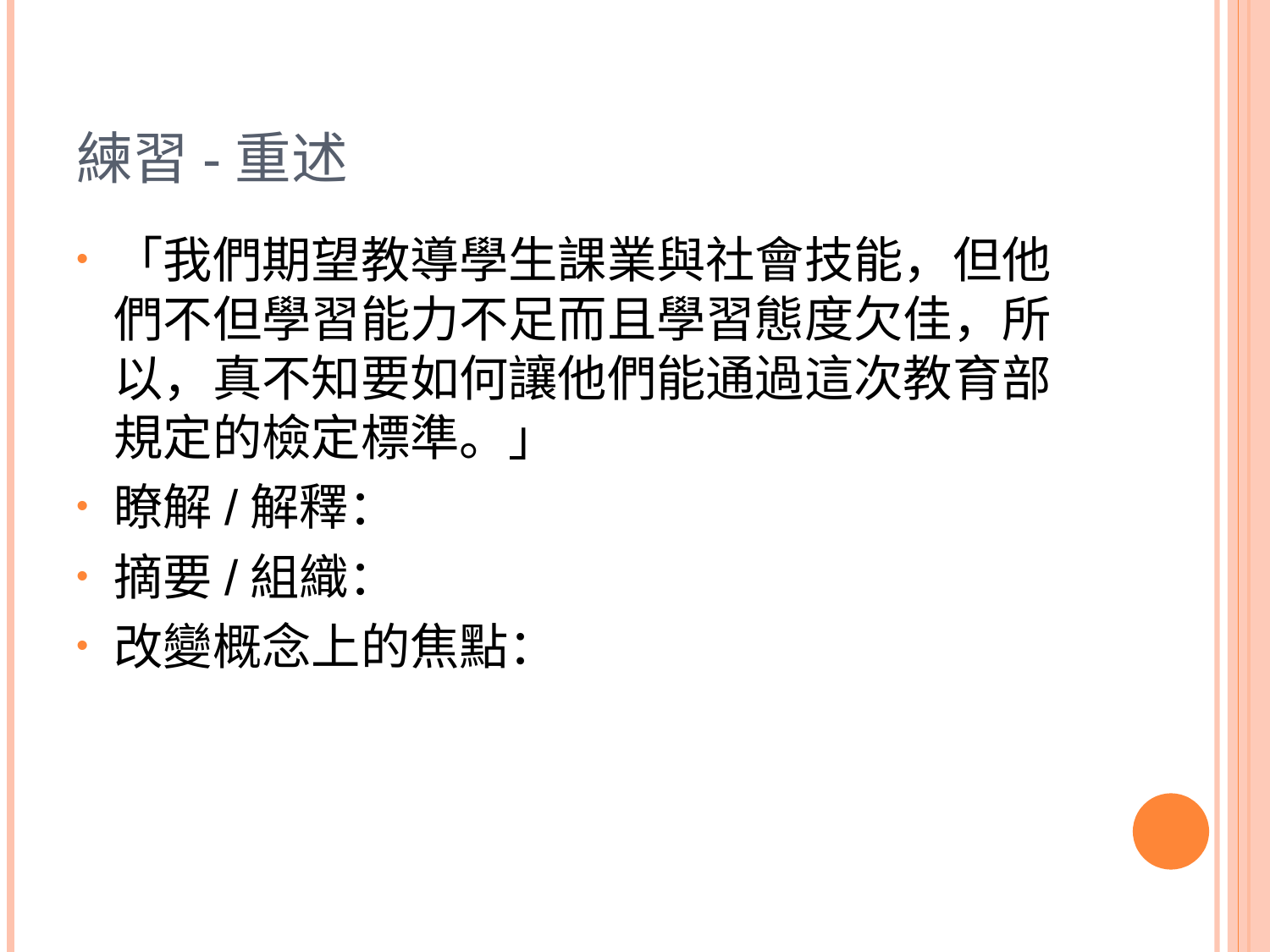

# 練習-重述
「我們期望教導學生課業與社會技能，但他們不但學習能力不足而且學習態度欠佳，所以，真不知要如何讓他們能通過這次教育部規定的檢定標準。」
瞭解/解釋：
摘要/組織：
改變概念上的焦點：